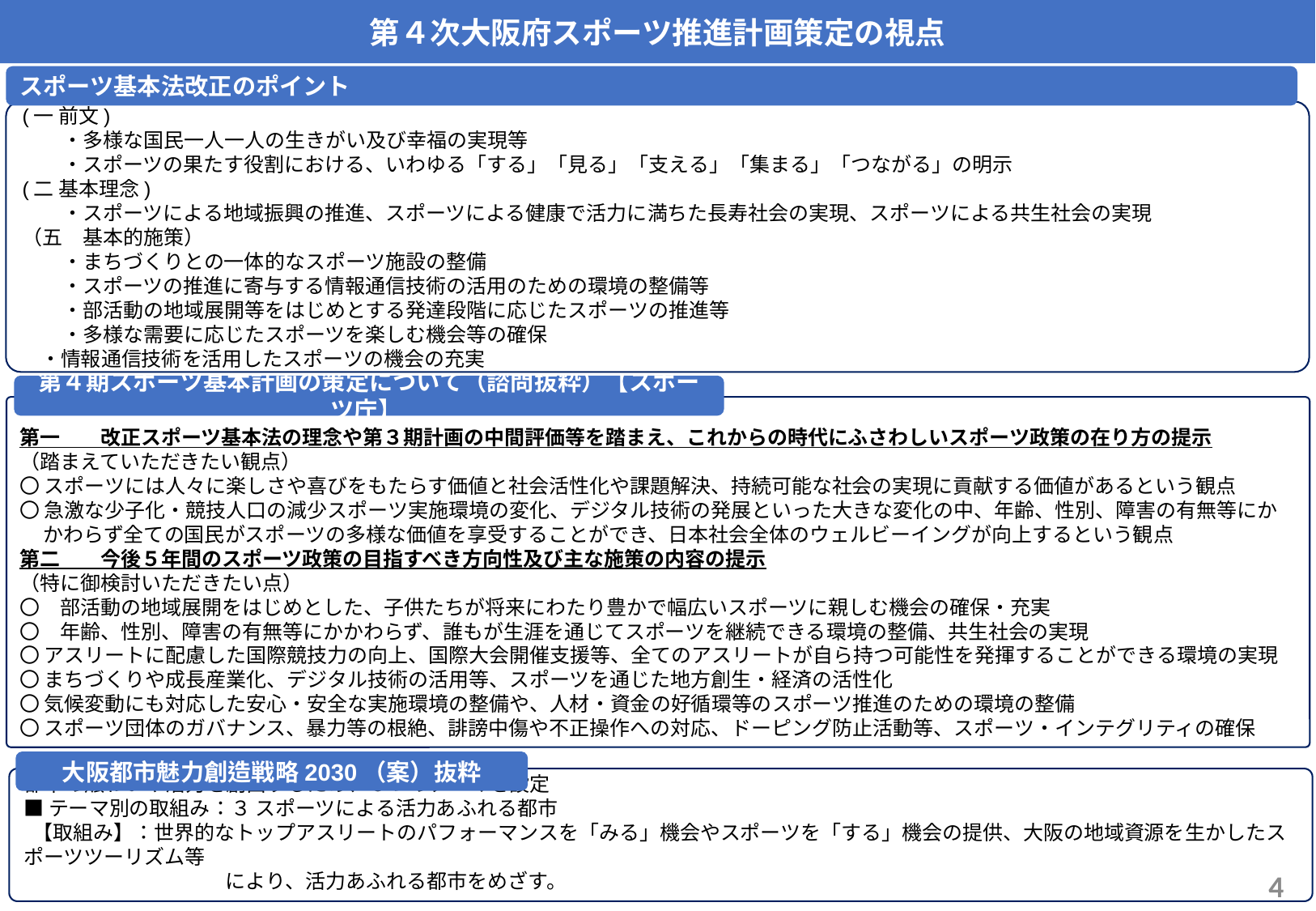

第４次大阪府スポーツ推進計画策定の視点
スポーツ基本法改正のポイント
(一 前文)
　　・多様な国民一人一人の生きがい及び幸福の実現等
　　・スポーツの果たす役割における、いわゆる「する」「見る」「支える」「集まる」「つながる」の明示
(二 基本理念)
　　・スポーツによる地域振興の推進、スポーツによる健康で活力に満ちた長寿社会の実現、スポーツによる共生社会の実現
（五　基本的施策）
　　・まちづくりとの一体的なスポーツ施設の整備
　　・スポーツの推進に寄与する情報通信技術の活用のための環境の整備等
　　・部活動の地域展開等をはじめとする発達段階に応じたスポーツの推進等
　　・多様な需要に応じたスポーツを楽しむ機会等の確保
   ・情報通信技術を活用したスポーツの機会の充実
第４期スポーツ基本計画の策定について（諮問抜粋）【スポーツ庁】
第一　　改正スポーツ基本法の理念や第３期計画の中間評価等を踏まえ、これからの時代にふさわしいスポーツ政策の在り方の提示
（踏まえていただきたい観点）
〇 スポーツには人々に楽しさや喜びをもたらす価値と社会活性化や課題解決、持続可能な社会の実現に貢献する価値があるという観点
〇 急激な少子化・競技人口の減少スポーツ実施環境の変化、デジタル技術の発展といった大きな変化の中、年齢、性別、障害の有無等にかかわらず全ての国民がスポーツの多様な価値を享受することができ、日本社会全体のウェルビーイングが向上するという観点
第二　　今後５年間のスポーツ政策の目指すべき方向性及び主な施策の内容の提示
（特に御検討いただきたい点）
〇　部活動の地域展開をはじめとした、子供たちが将来にわたり豊かで幅広いスポーツに親しむ機会の確保・充実
〇　年齢、性別、障害の有無等にかかわらず、誰もが生涯を通じてスポーツを継続できる環境の整備、共生社会の実現
〇 アスリートに配慮した国際競技力の向上、国際大会開催支援等、全てのアスリートが自ら持つ可能性を発揮することができる環境の実現
〇 まちづくりや成長産業化、デジタル技術の活用等、スポーツを通じた地方創生・経済の活性化
〇 気候変動にも対応した安心・安全な実施環境の整備や、人材・資金の好循環等のスポーツ推進のための環境の整備
〇 スポーツ団体のガバナンス、暴力等の根絶、誹謗中傷や不正操作への対応、ドーピング防止活動等、スポーツ・インテグリティの確保
大阪都市魅力創造戦略2030（案）抜粋
都市の賑わいや活力を創出するため、６つのテーマを設定
■テーマ別の取組み：３ スポーツによる活力あふれる都市
 【取組み】：世界的なトップアスリートのパフォーマンスを「みる」機会やスポーツを「する」機会の提供、大阪の地域資源を生かしたスポーツツーリズム等
　　　　　　　　　　により、活力あふれる都市をめざす。
4